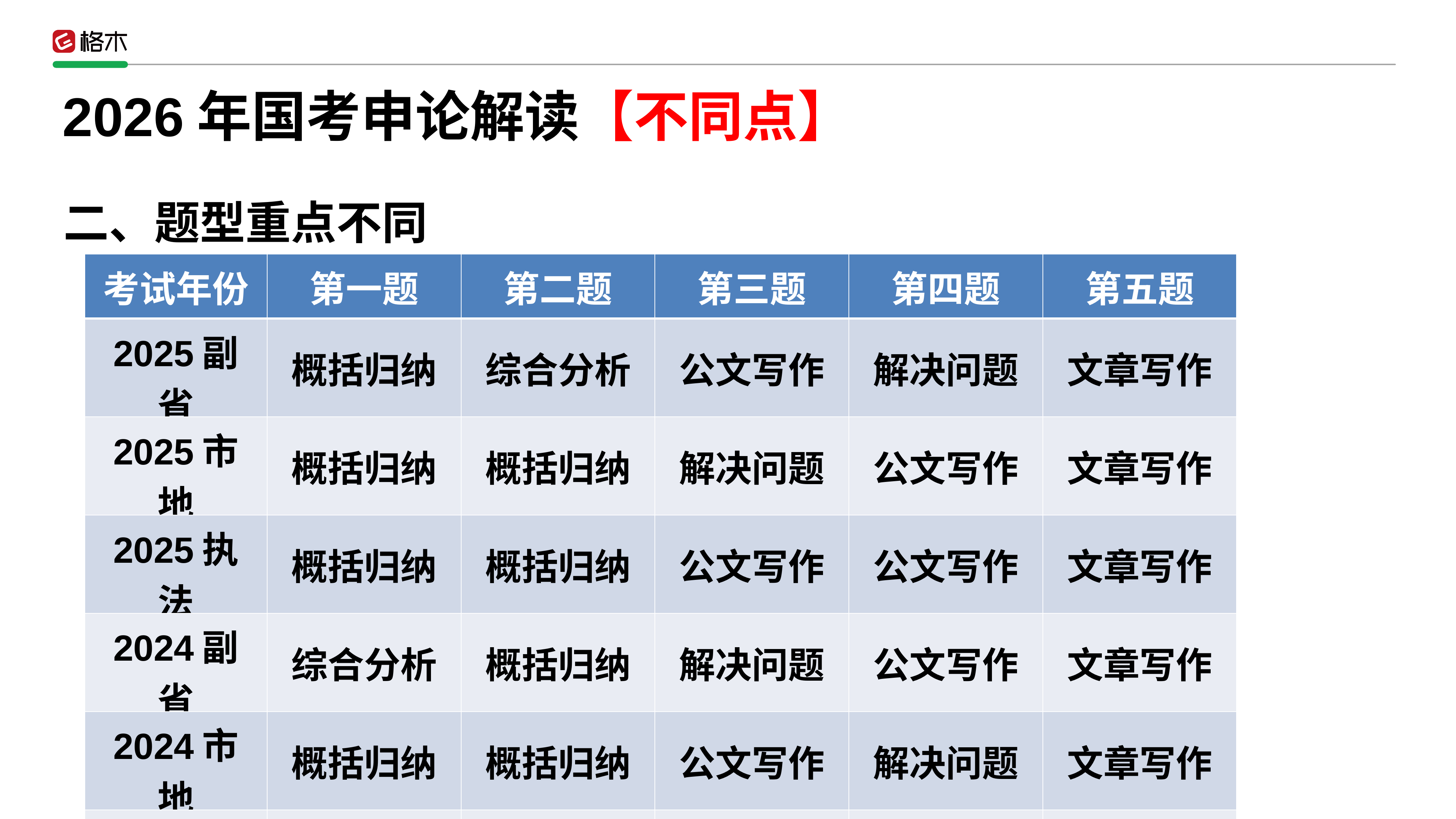

2026年国考申论解读【不同点】
二、题型重点不同

| 考试年份 | 第一题 | 第二题 | 第三题 | 第四题 | 第五题 |
| --- | --- | --- | --- | --- | --- |
| 2025副省 | 概括归纳 | 综合分析 | 公文写作 | 解决问题 | 文章写作 |
| 2025市地 | 概括归纳 | 概括归纳 | 解决问题 | 公文写作 | 文章写作 |
| 2025执法 | 概括归纳 | 概括归纳 | 公文写作 | 公文写作 | 文章写作 |
| 2024副省 | 综合分析 | 概括归纳 | 解决问题 | 公文写作 | 文章写作 |
| 2024市地 | 概括归纳 | 概括归纳 | 公文写作 | 解决问题 | 文章写作 |
| 2024执法 | 概括归纳 | 概括归纳 | 公文写作 | 解决问题 | 文章写作 |
| 2023副省 | 概括归纳 | 综合分析 | 公文写作 | 公文写作 | 文章写作 |
| 2023市地 | 概括归纳 | 公文写作 | 解决问题 | 公文写作 | 文章写作 |
| 2023执法 | 概括归纳 | 公文写作 | 公文写作 | 公文写作 | 文章写作 |